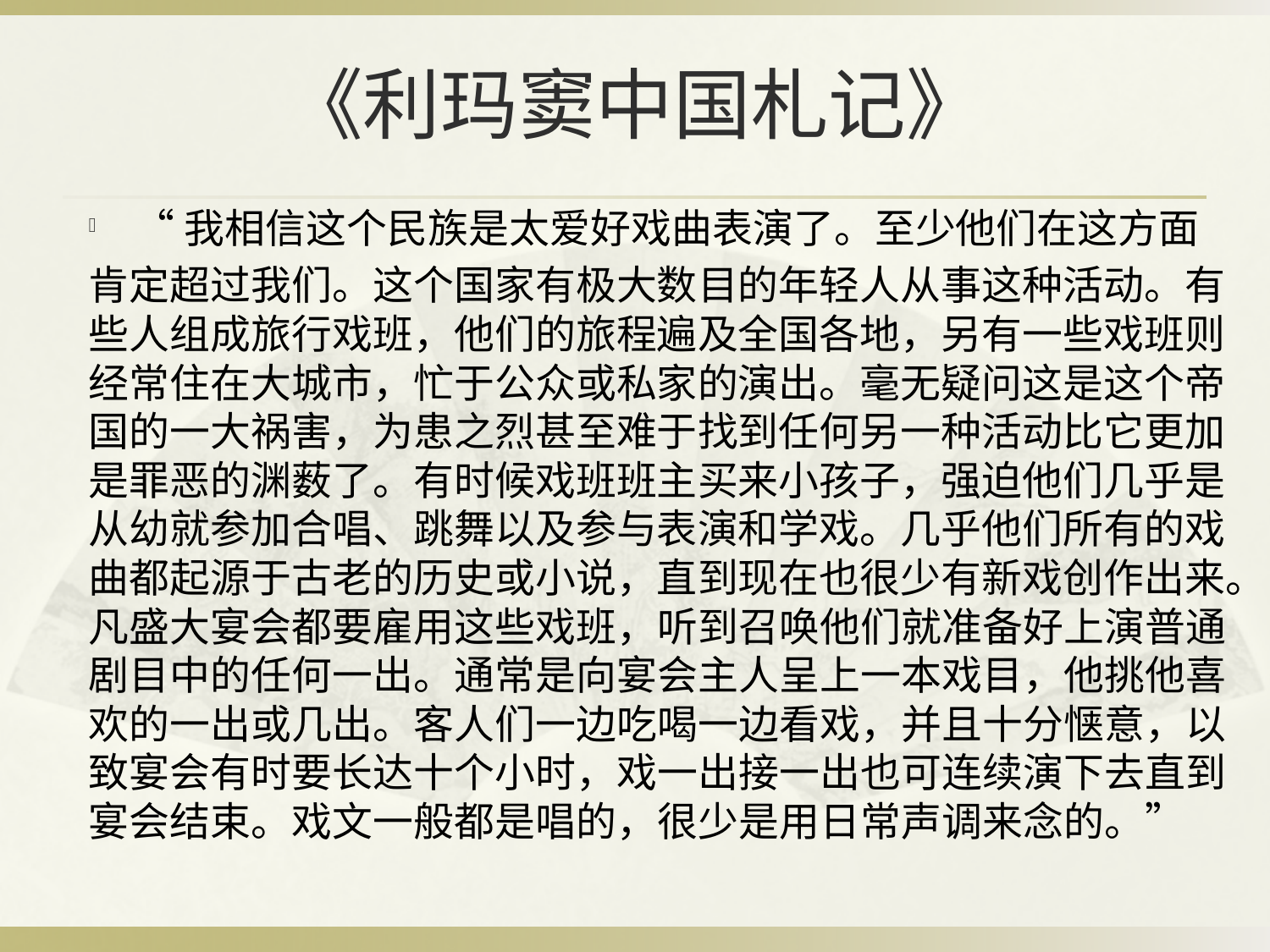

# 《利玛窦中国札记》
“我相信这个民族是太爱好戏曲表演了。至少他们在这方面
肯定超过我们。这个国家有极大数目的年轻人从事这种活动。有些人组成旅行戏班，他们的旅程遍及全国各地，另有一些戏班则经常住在大城市，忙于公众或私家的演出。毫无疑问这是这个帝国的一大祸害，为患之烈甚至难于找到任何另一种活动比它更加是罪恶的渊薮了。有时候戏班班主买来小孩子，强迫他们几乎是从幼就参加合唱、跳舞以及参与表演和学戏。几乎他们所有的戏曲都起源于古老的历史或小说，直到现在也很少有新戏创作出来。凡盛大宴会都要雇用这些戏班，听到召唤他们就准备好上演普通剧目中的任何一出。通常是向宴会主人呈上一本戏目，他挑他喜欢的一出或几出。客人们一边吃喝一边看戏，并且十分惬意，以致宴会有时要长达十个小时，戏一出接一出也可连续演下去直到宴会结束。戏文一般都是唱的，很少是用日常声调来念的。”